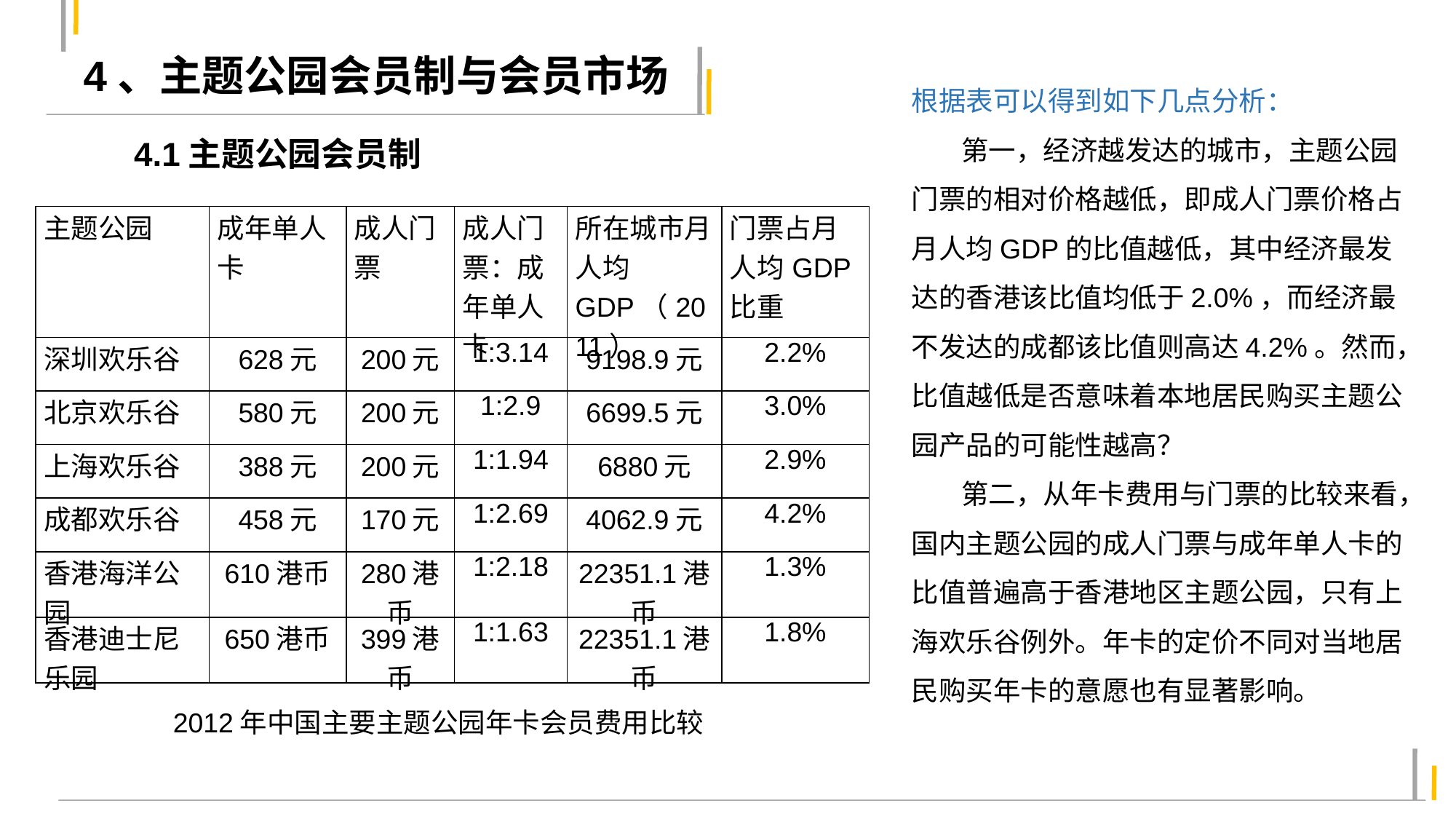

4、主题公园会员制与会员市场

根据表可以得到如下几点分析：
       第一，经济越发达的城市，主题公园门票的相对价格越低，即成人门票价格占月人均GDP的比值越低，其中经济最发达的香港该比值均低于2.0%，而经济最不发达的成都该比值则高达4.2%。然而，比值越低是否意味着本地居民购买主题公园产品的可能性越高？
       第二，从年卡费用与门票的比较来看，国内主题公园的成人门票与成年单人卡的比值普遍高于香港地区主题公园，只有上海欢乐谷例外。年卡的定价不同对当地居民购买年卡的意愿也有显著影响。
4.1主题公园会员制

| 主题公园 | 成年单人卡 | 成人门票 | 成人门票：成年单人卡 | 所在城市月人均GDP（2011） | 门票占月人均GDP比重 |
| --- | --- | --- | --- | --- | --- |
| 深圳欢乐谷 | 628元 | 200元 | 1:3.14 | 9198.9元 | 2.2% |
| 北京欢乐谷 | 580元 | 200元 | 1:2.9 | 6699.5元 | 3.0% |
| 上海欢乐谷 | 388元 | 200元 | 1:1.94 | 6880元 | 2.9% |
| 成都欢乐谷 | 458元 | 170元 | 1:2.69 | 4062.9元 | 4.2% |
| 香港海洋公园 | 610港币 | 280港币 | 1:2.18 | 22351.1港币 | 1.3% |
| 香港迪士尼乐园 | 650港币 | 399港币 | 1:1.63 | 22351.1港币 | 1.8% |
2012年中国主要主题公园年卡会员费用比较